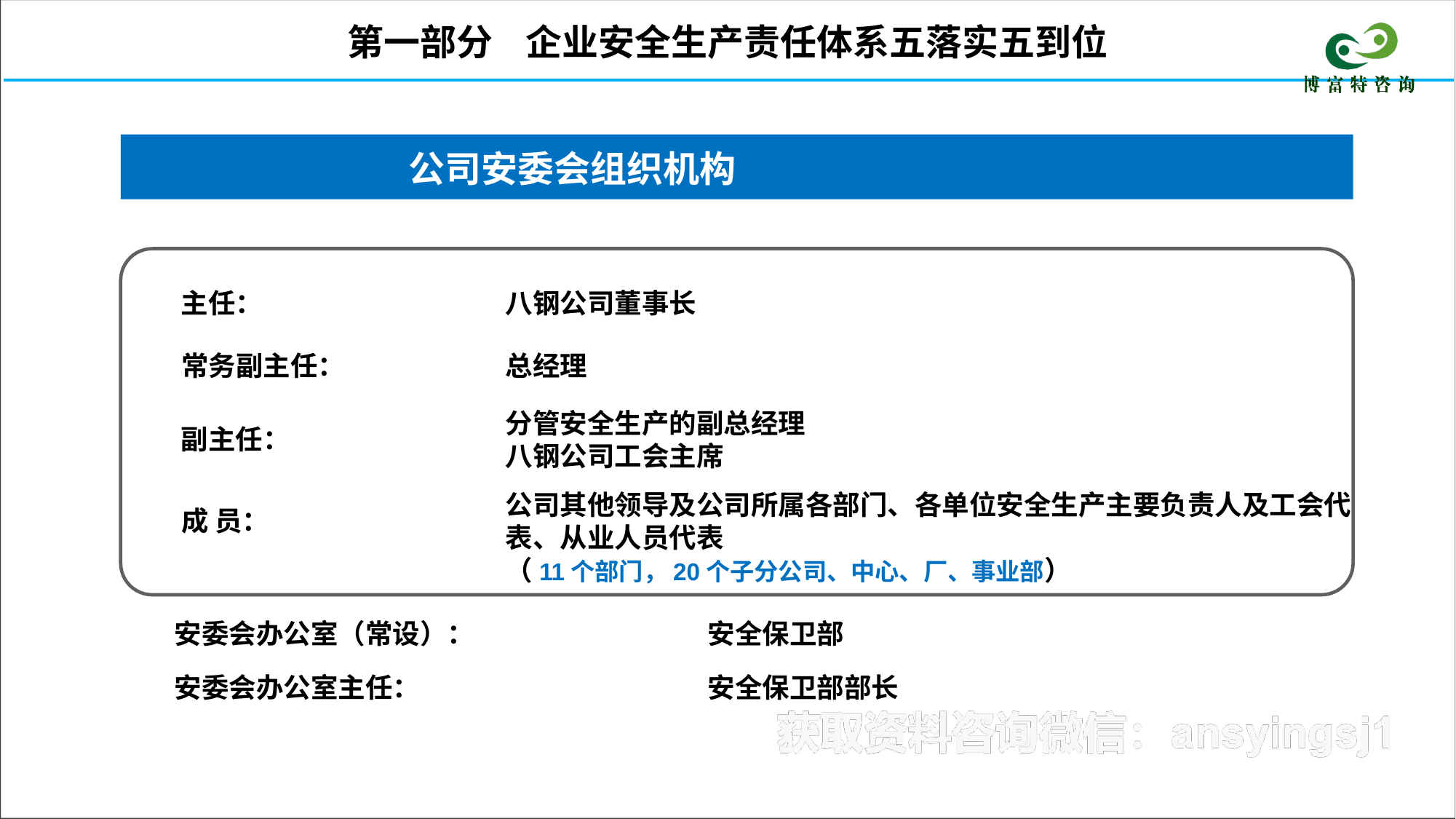

第一部分    企业安全生产责任体系五落实五到位
7

公司安委会组织机构

主任：
八钢公司董事长
常务副主任：
总经理
分管安全生产的副总经理
八钢公司工会主席
副主任：
公司其他领导及公司所属各部门、各单位安全生产主要负责人及工会代表、从业人员代表
（11个部门，20个子分公司、中心、厂、事业部）
成 员：
安委会办公室（常设）：
安全保卫部
安委会办公室主任：
安全保卫部部长